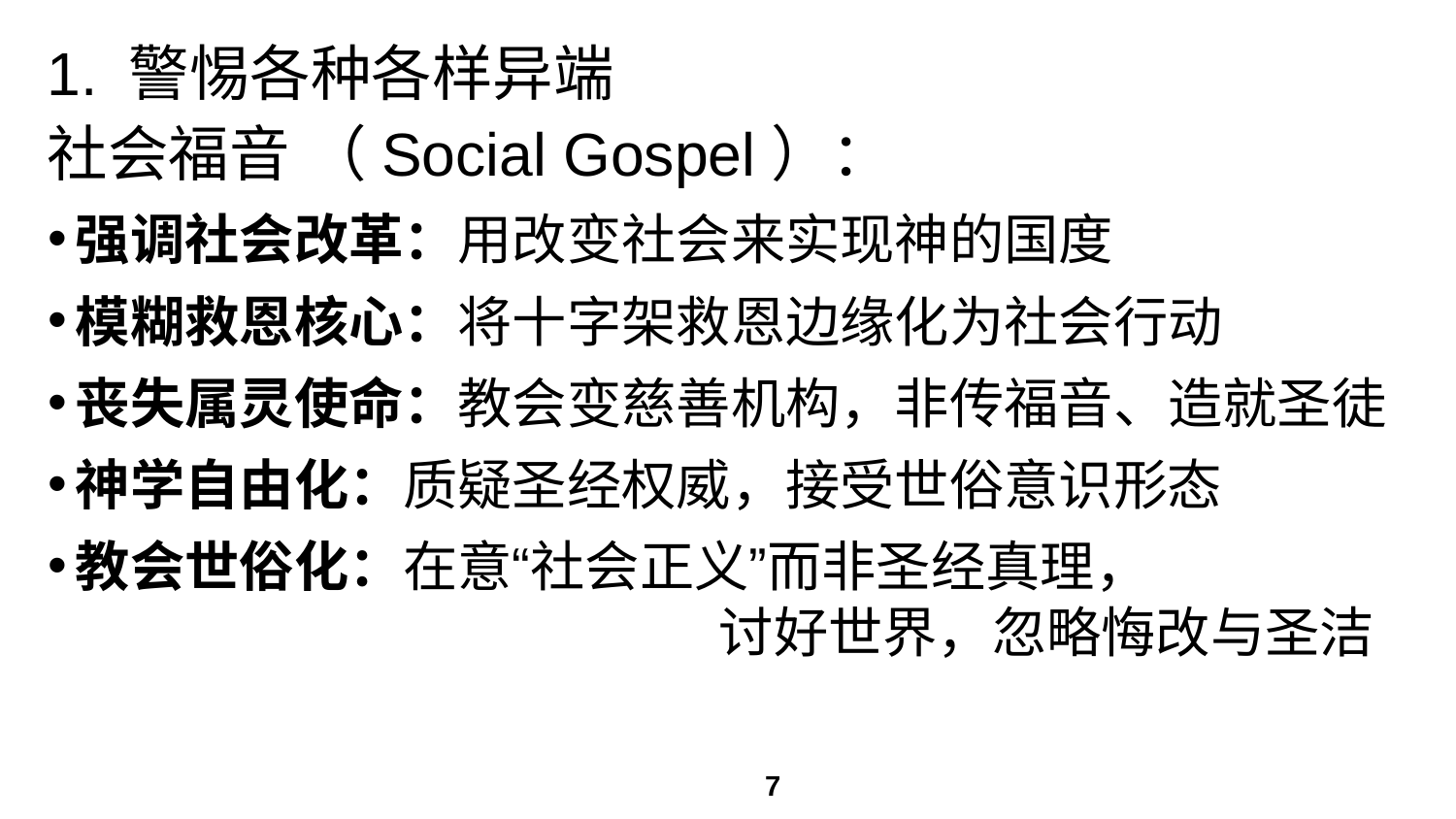

# 1. 警惕各种各样异端
社会福音 （Social Gospel）：
强调社会改革：用改变社会来实现神的国度
模糊救恩核心：将十字架救恩边缘化为社会行动
丧失属灵使命：教会变慈善机构，非传福音、造就圣徒
神学自由化：质疑圣经权威，接受世俗意识形态
教会世俗化：在意“社会正义”而非圣经真理，
				    讨好世界，忽略悔改与圣洁
7